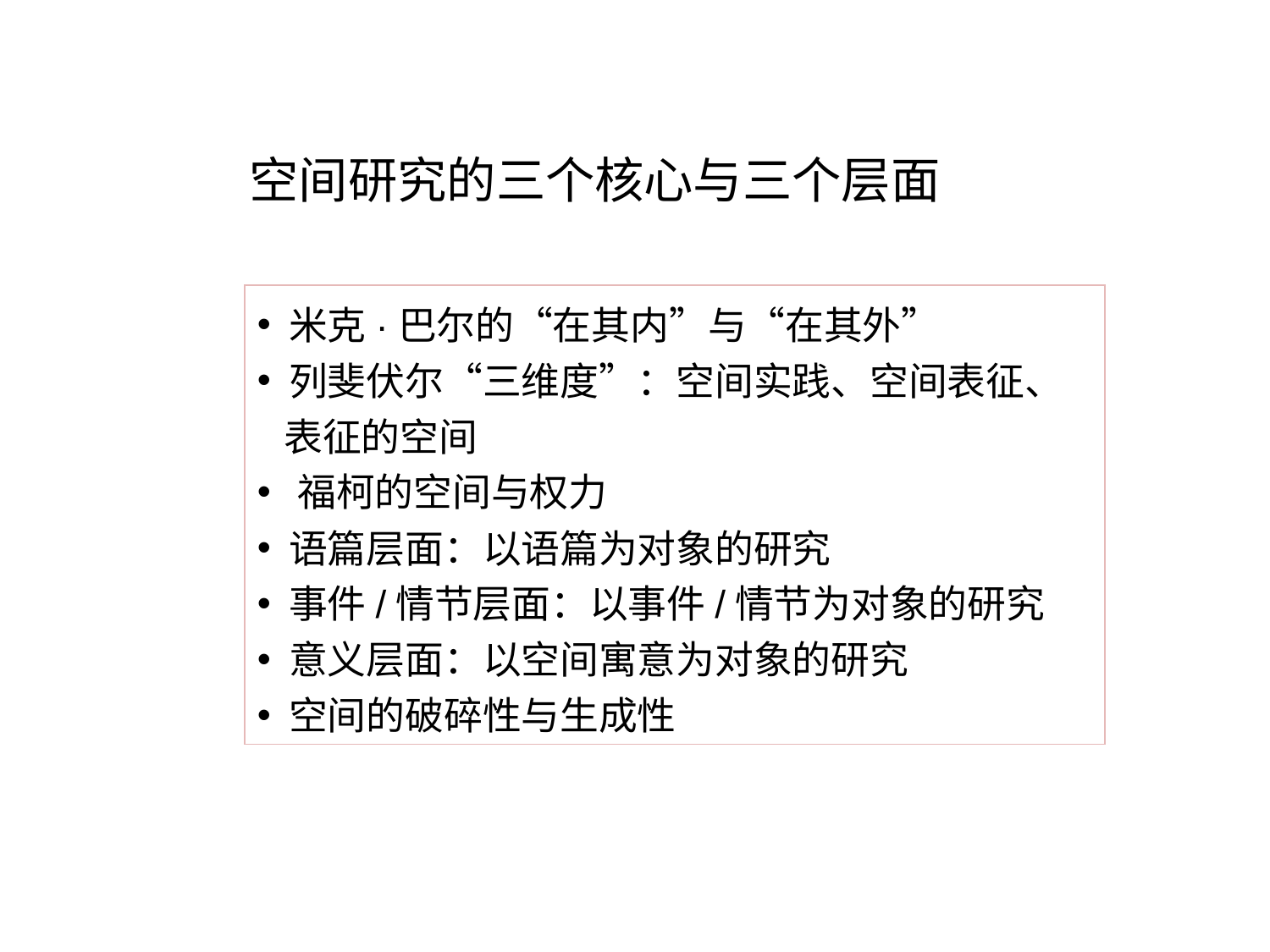

空间研究的三个核心与三个层面
 米克·巴尔的“在其内”与“在其外”
 列斐伏尔“三维度”：空间实践、空间表征、
  表征的空间
  福柯的空间与权力
 语篇层面：以语篇为对象的研究
 事件/情节层面：以事件/情节为对象的研究
 意义层面：以空间寓意为对象的研究
 空间的破碎性与生成性

24